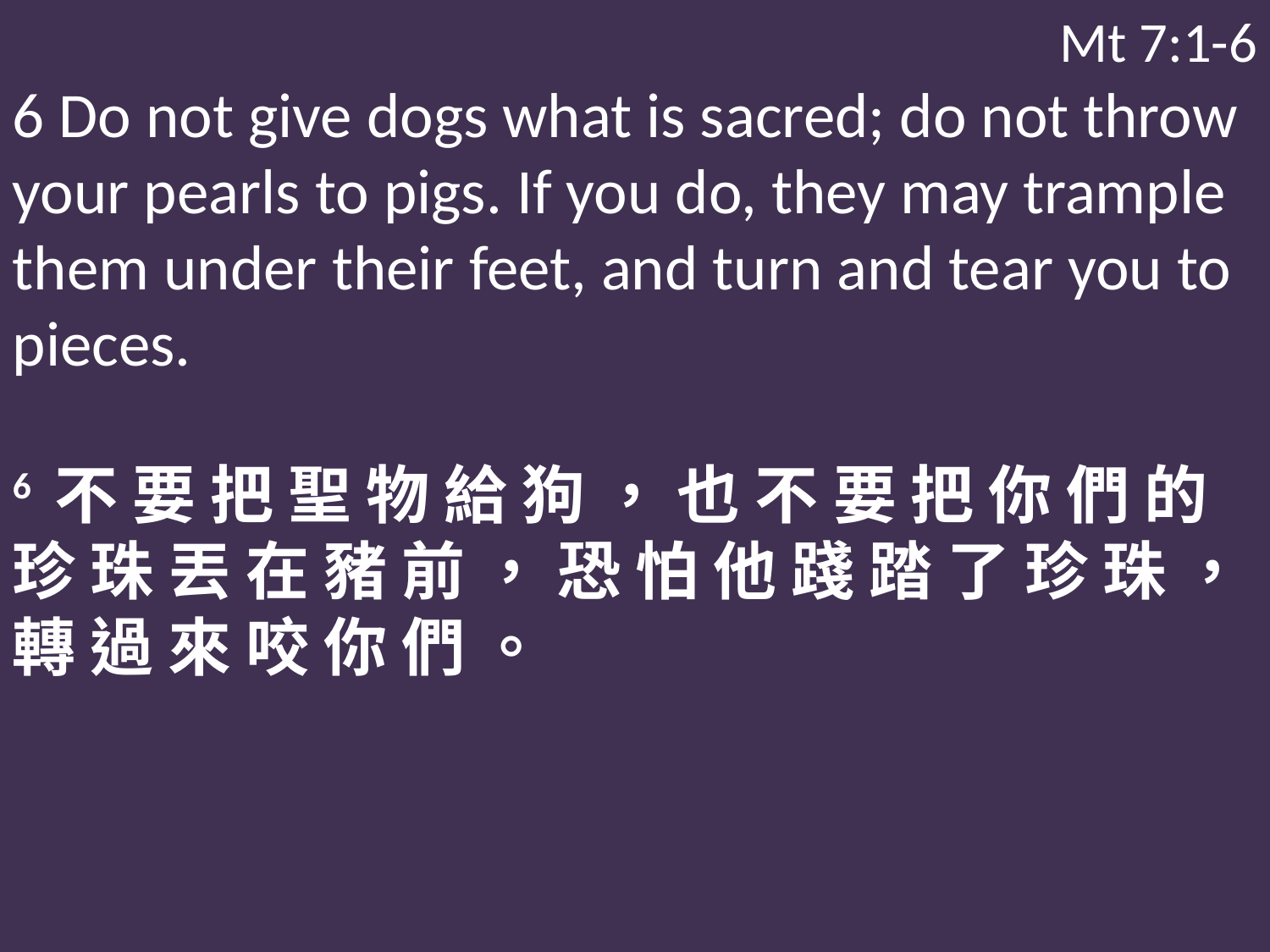

Mt 7:1-6
6 Do not give dogs what is sacred; do not throw your pearls to pigs. If you do, they may trample them under their feet, and turn and tear you to pieces.

6 不 要 把 聖 物 給 狗 ， 也 不 要 把 你 們 的 珍 珠 丟 在 豬 前 ， 恐 怕 他 踐 踏 了 珍 珠 ， 轉 過 來 咬 你 們 。